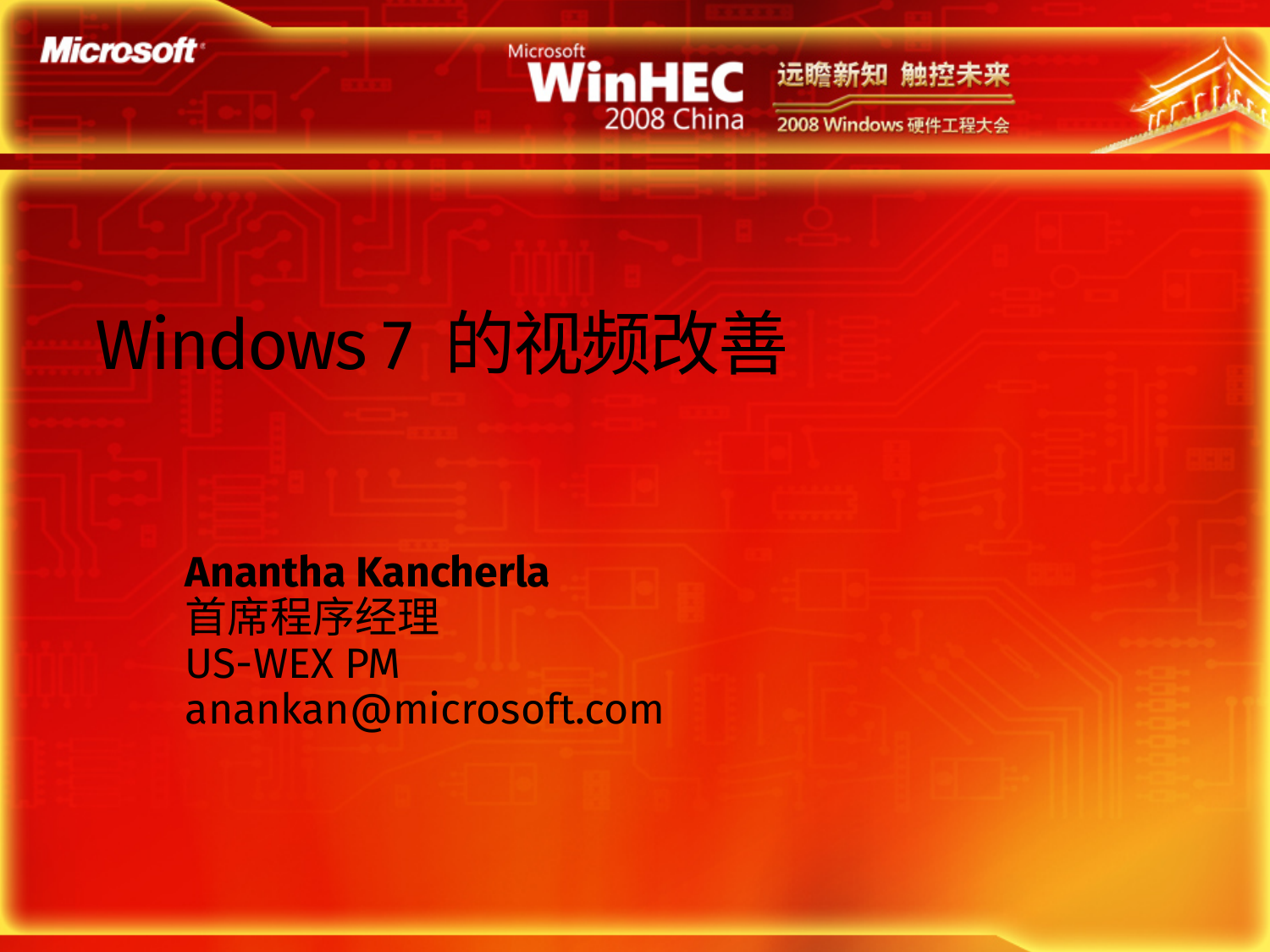

# Windows 7 的视频改善
Anantha Kancherla
首席程序经理
US-WEX PM
anankan@microsoft.com